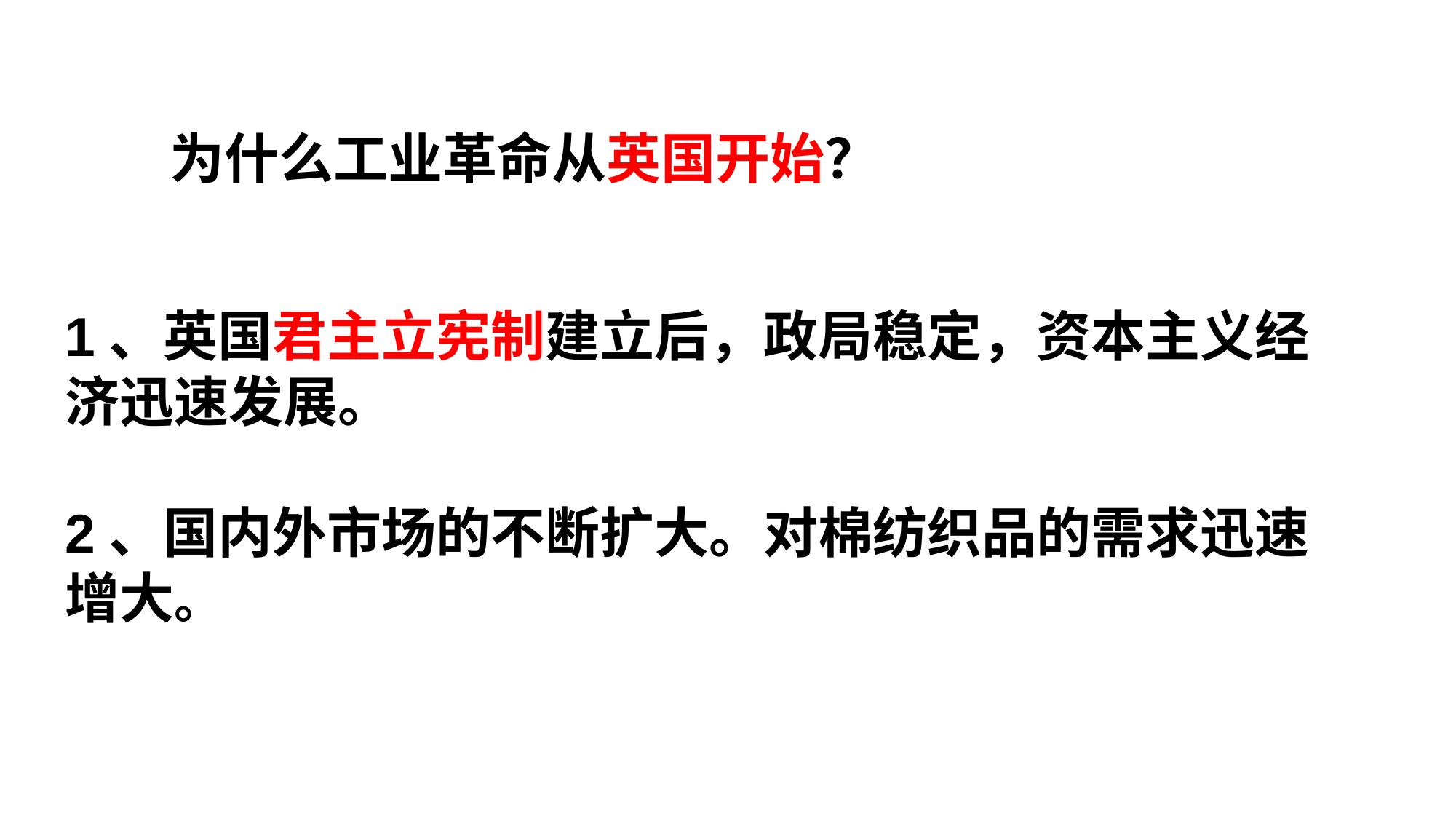

为什么工业革命从英国开始？
1、英国君主立宪制建立后，政局稳定，资本主义经济迅速发展。

2、国内外市场的不断扩大。对棉纺织品的需求迅速增大。